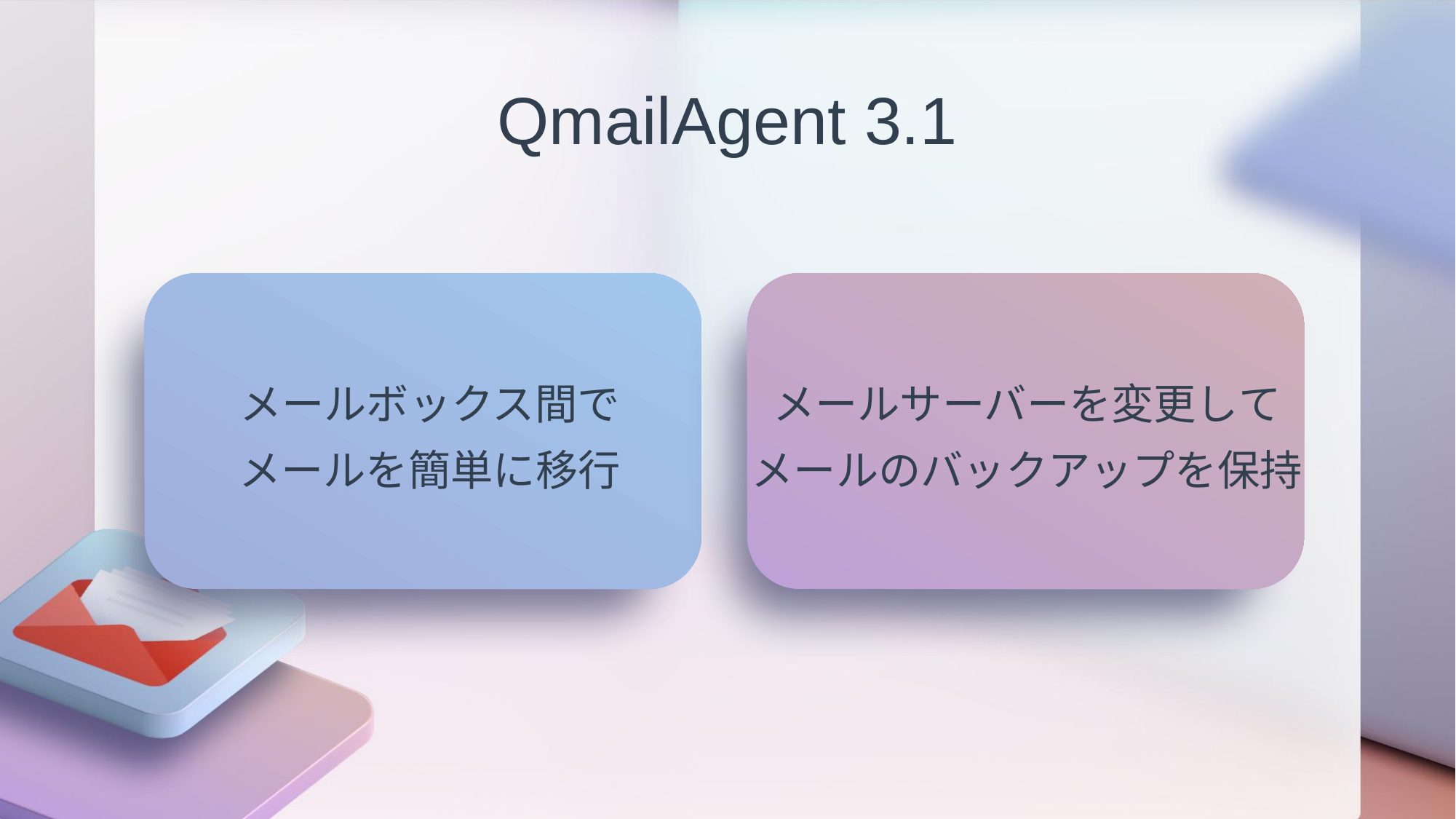

# QmailAgent 3.1

メールボックス間で
メールを簡単に移行
メールサーバーを変更して
メールのバックアップを保持